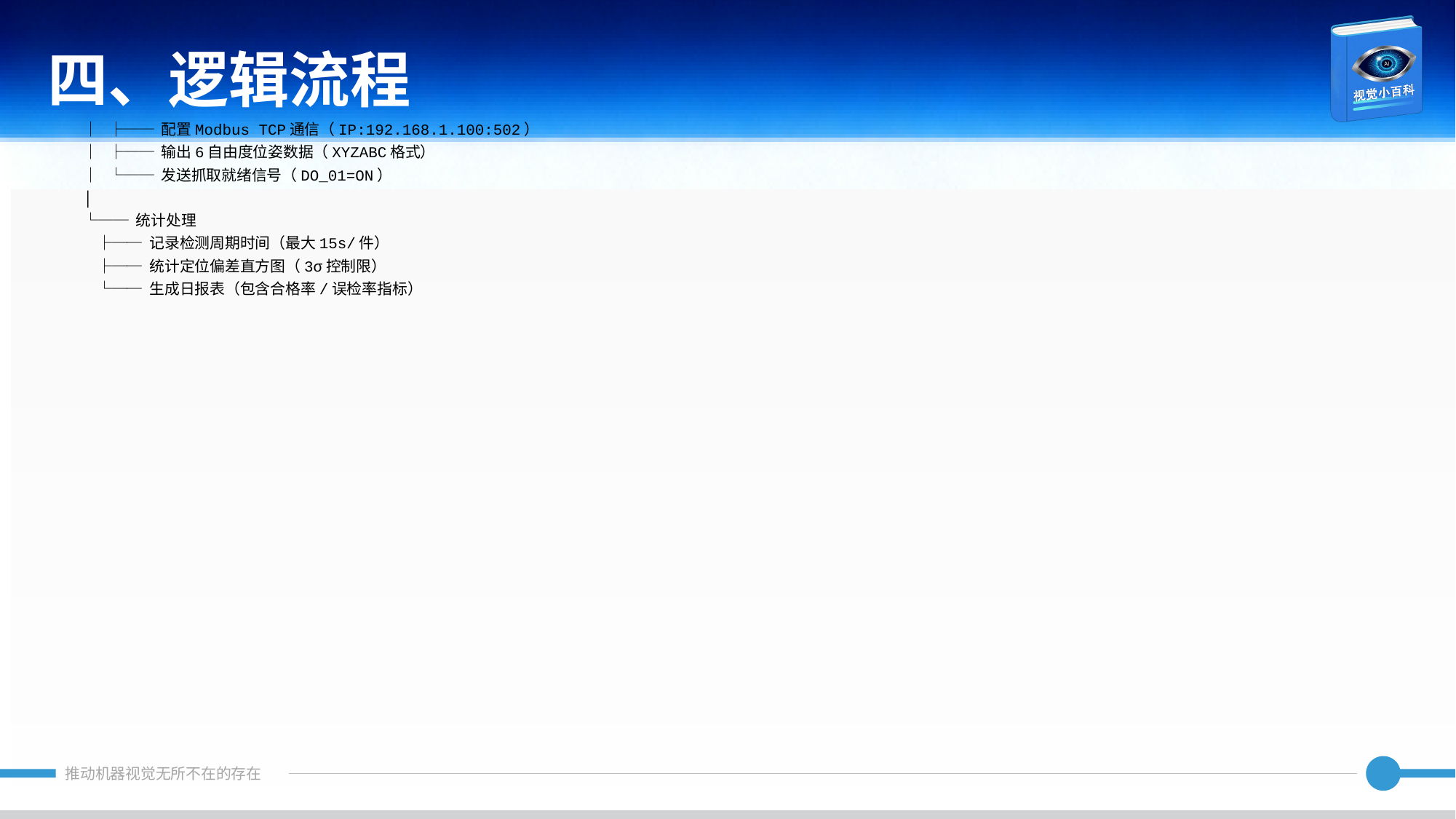

四、逻辑流程

│   ├── 配置Modbus TCP通信（IP:192.168.1.100:502）
│   ├── 输出6自由度位姿数据（XYZABC格式）
│   └── 发送抓取就绪信号（DO_01=ON）
│
└── 统计处理
    ├── 记录检测周期时间（最大15s/件）
    ├── 统计定位偏差直方图（3σ控制限）
    └── 生成日报表（包含合格率/误检率指标）
10